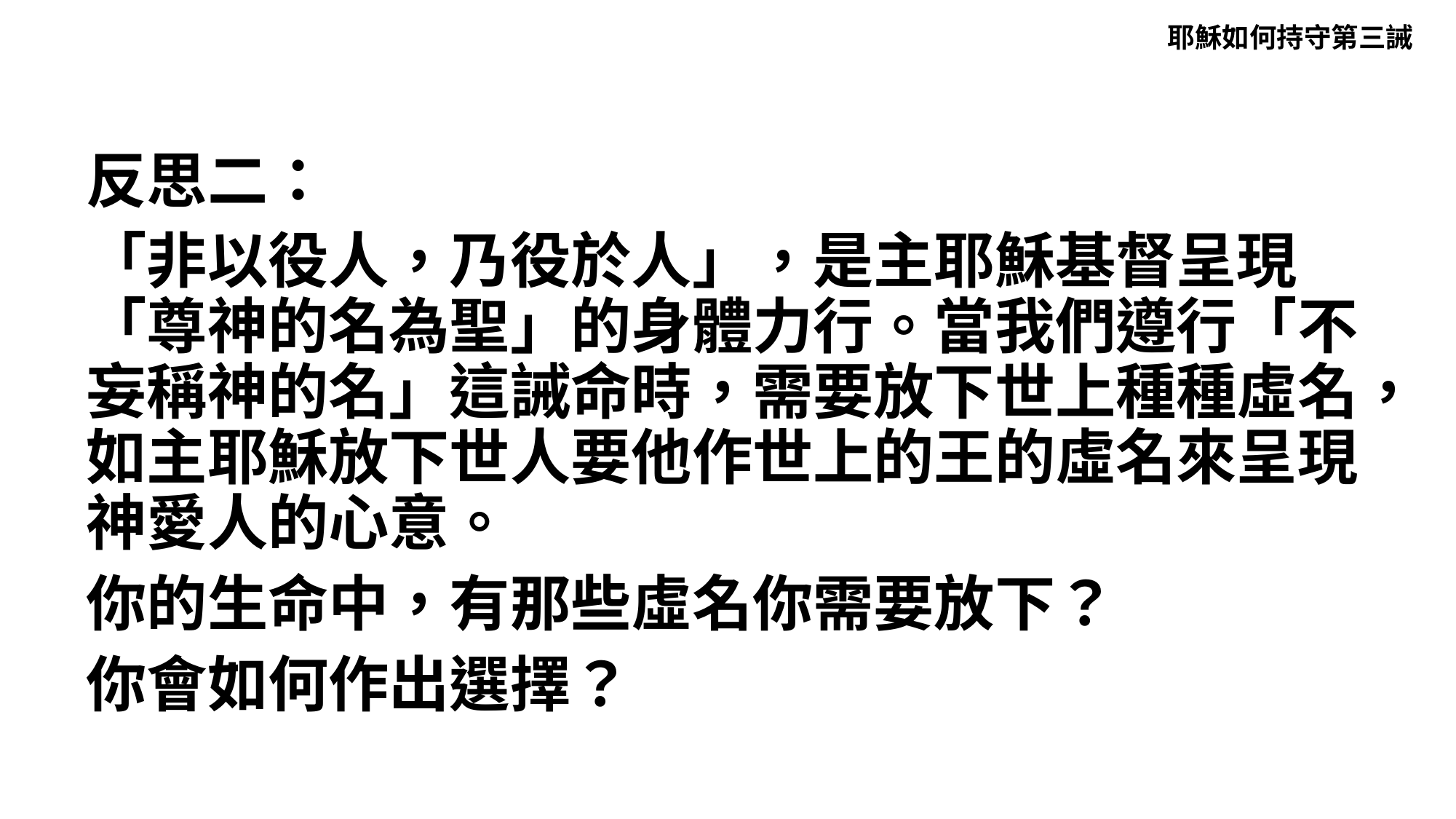

耶穌如何持守第三誡
反思二：
「非以役人，乃役於人」，是主耶穌基督呈現「尊神的名為聖」的身體力行。當我們遵行「不妄稱神的名」這誡命時，需要放下世上種種虛名，如主耶穌放下世人要他作世上的王的虛名來呈現神愛人的心意。
你的生命中，有那些虛名你需要放下？
你會如何作出選擇？